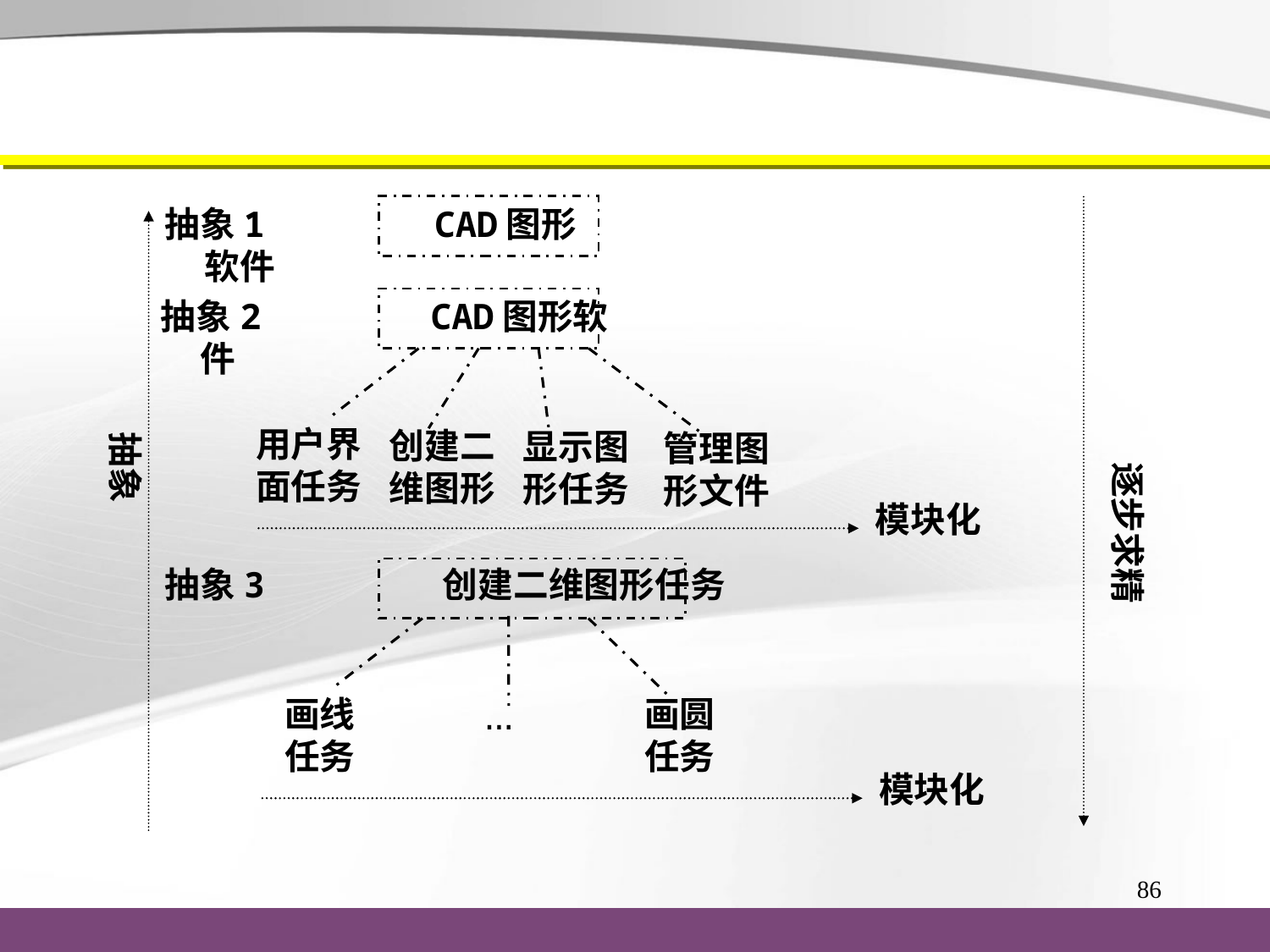

抽象1        CAD图形软件

抽象2        CAD图形软件

用户界
面任务
创建二
维图形
显示图
形任务
管理图
形文件
抽象
逐步求精
模块化

抽象3        创建二维图形任务

画线
任务
画圆
任务
…
模块化

86